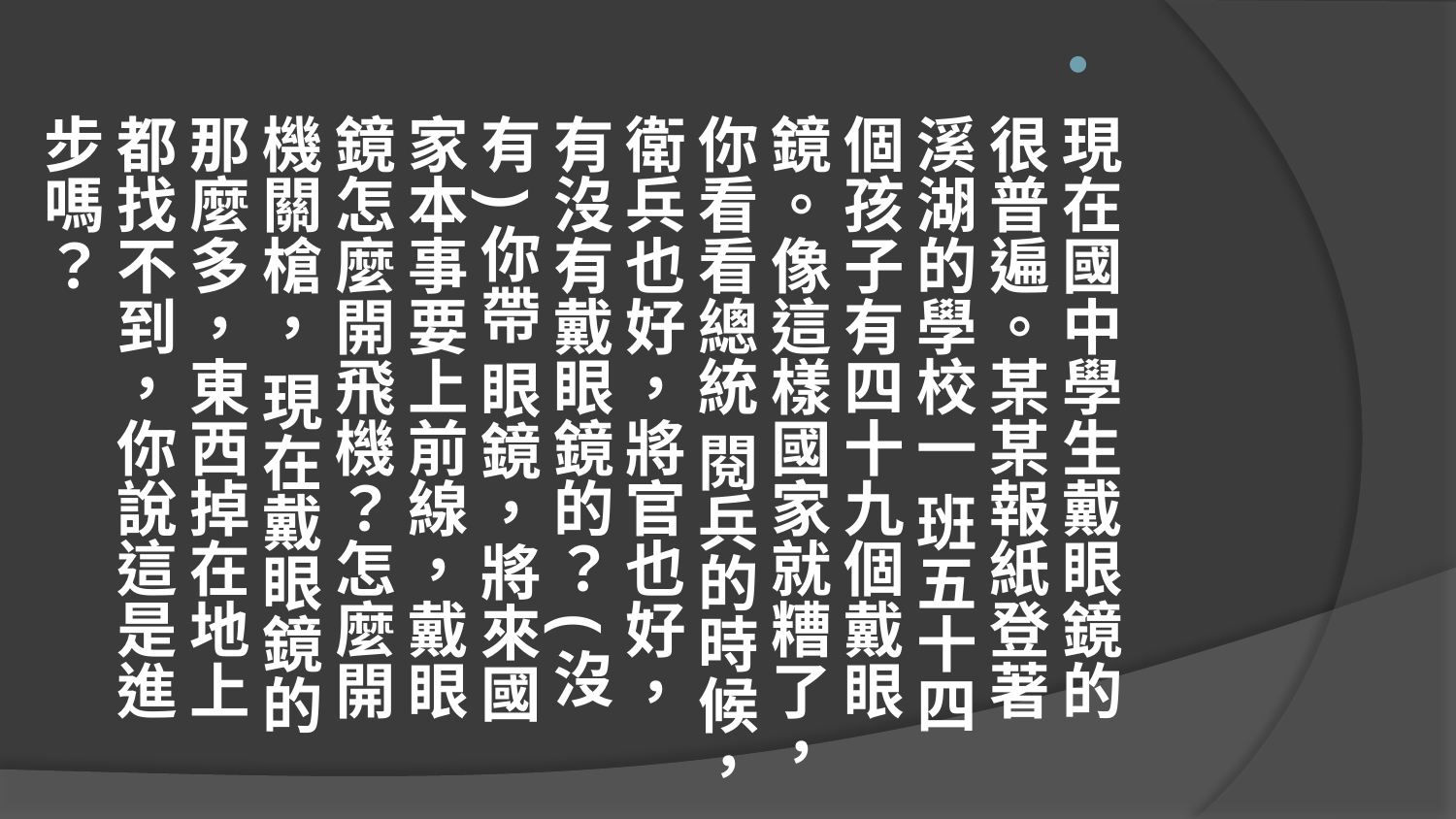

現在國中學生戴眼鏡的很普遍。某某報紙登著溪湖的學校一 班五十四個孩子有四十九個戴眼鏡。像這樣國家就糟了，你看看總統 閱兵的時候，衛兵也好，將官也好，有沒有戴眼鏡的？(沒有)你帶 眼鏡，將來國家本事要上前線，戴眼鏡怎麼開飛機？怎麼開機關槍， 現在戴眼鏡的那麼多，東西掉在地上都找不到，你說這是進步嗎？
#